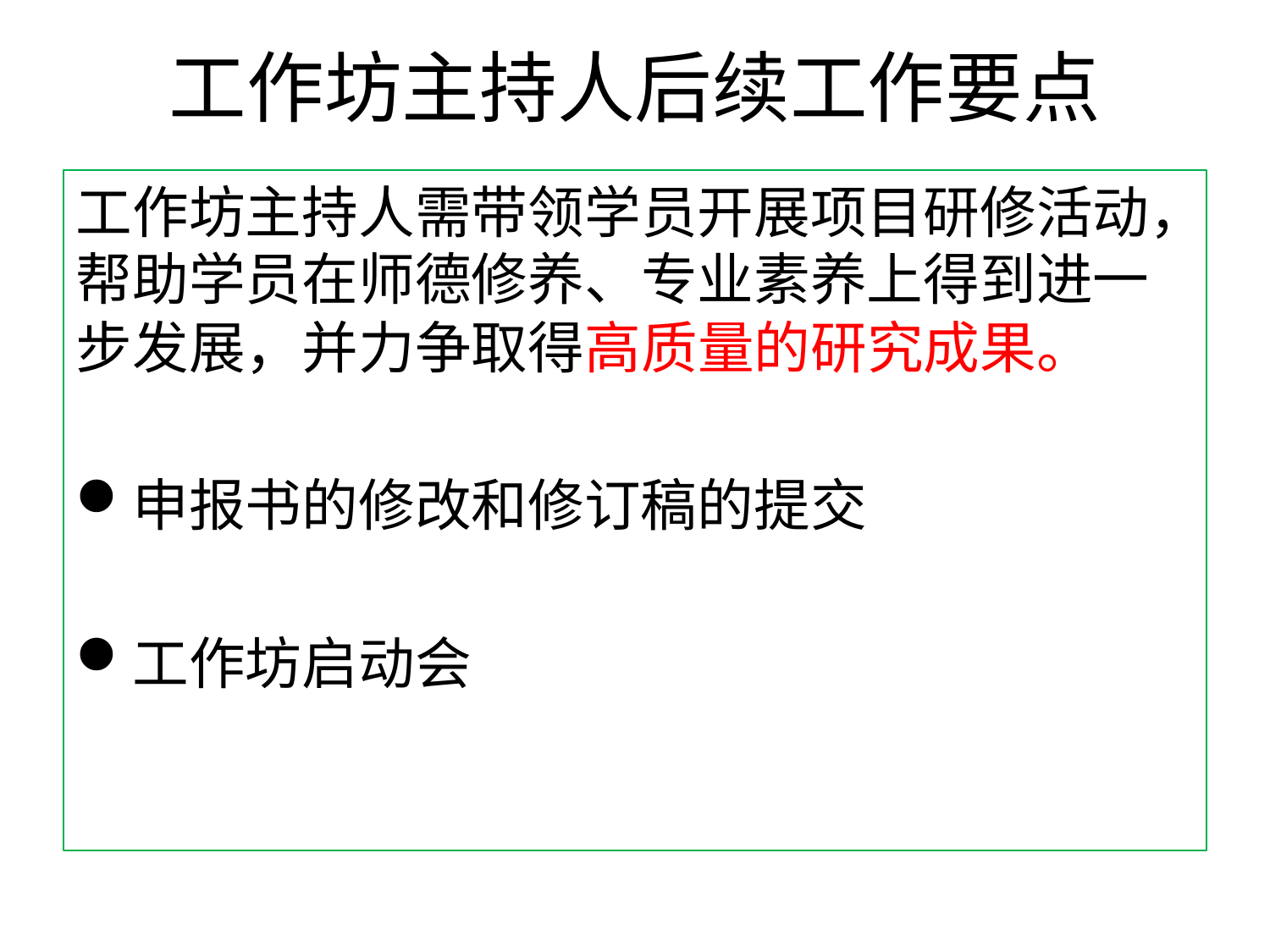

# 工作坊主持人后续工作要点
工作坊主持人需带领学员开展项目研修活动，帮助学员在师德修养、专业素养上得到进一步发展，并力争取得高质量的研究成果。

申报书的修改和修订稿的提交

工作坊启动会